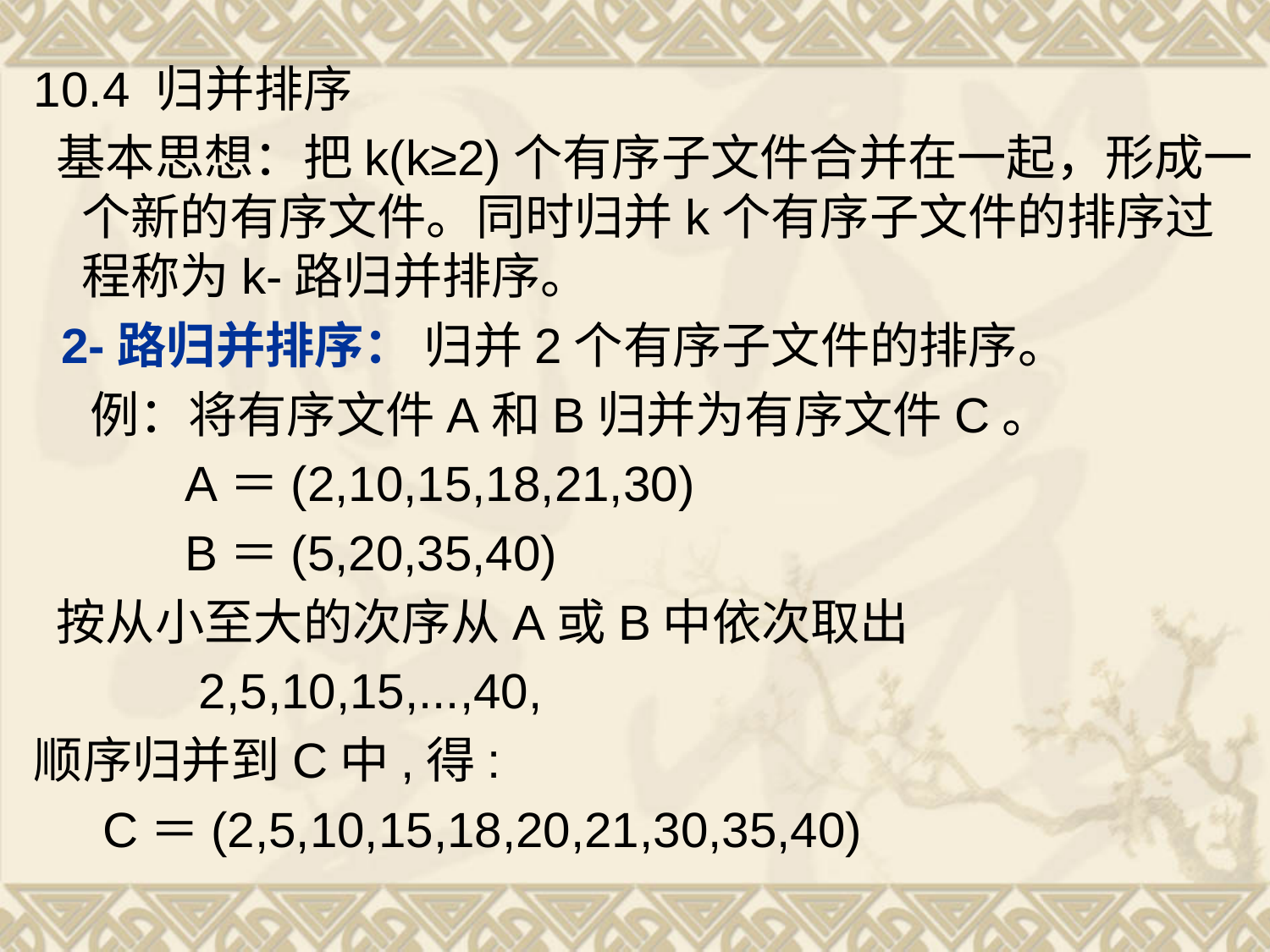

10.4 归并排序
 基本思想：把k(k≥2)个有序子文件合并在一起，形成一个新的有序文件。同时归并k个有序子文件的排序过程称为k-路归并排序。
  2-路归并排序： 归并2个有序子文件的排序。
    例：将有序文件A和B归并为有序文件C。
           A＝(2,10,15,18,21,30)
           B＝(5,20,35,40)
 按从小至大的次序从A或B中依次取出
            2,5,10,15,...,40,
顺序归并到C中,得:
     C＝(2,5,10,15,18,20,21,30,35,40)